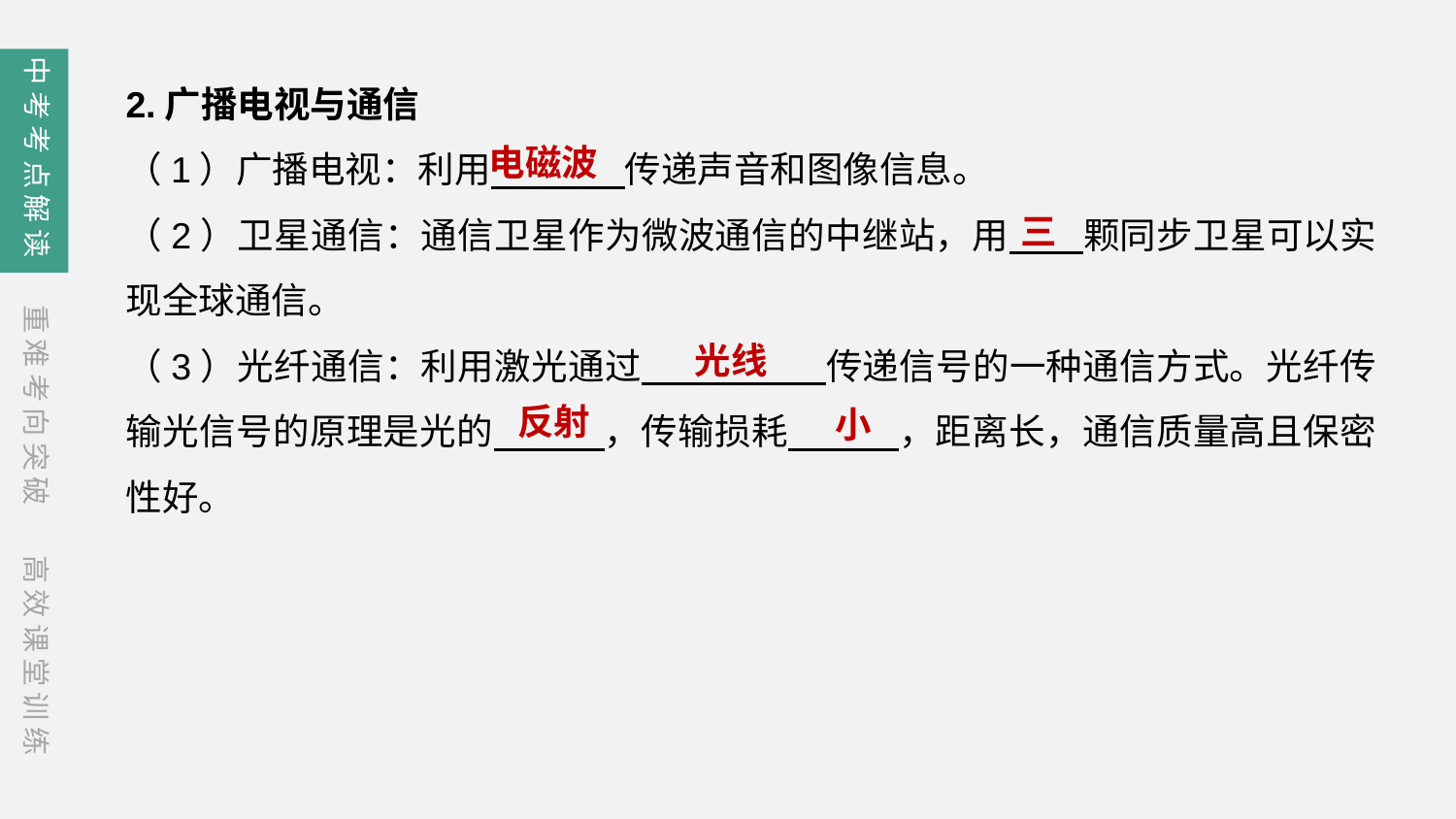

中考考点解读

2.广播电视与通信
（1）广播电视：利用　　   　传递声音和图像信息。
（2）卫星通信：通信卫星作为微波通信的中继站，用　　颗同步卫星可以实现全球通信。
（3）光纤通信：利用激光通过　　　　　传递信号的一种通信方式。光纤传输光信号的原理是光的　　　，传输损耗　　　，距离长，通信质量高且保密性好。
电磁波
三
重难考向突破
光线
反射
小
高效课堂训练